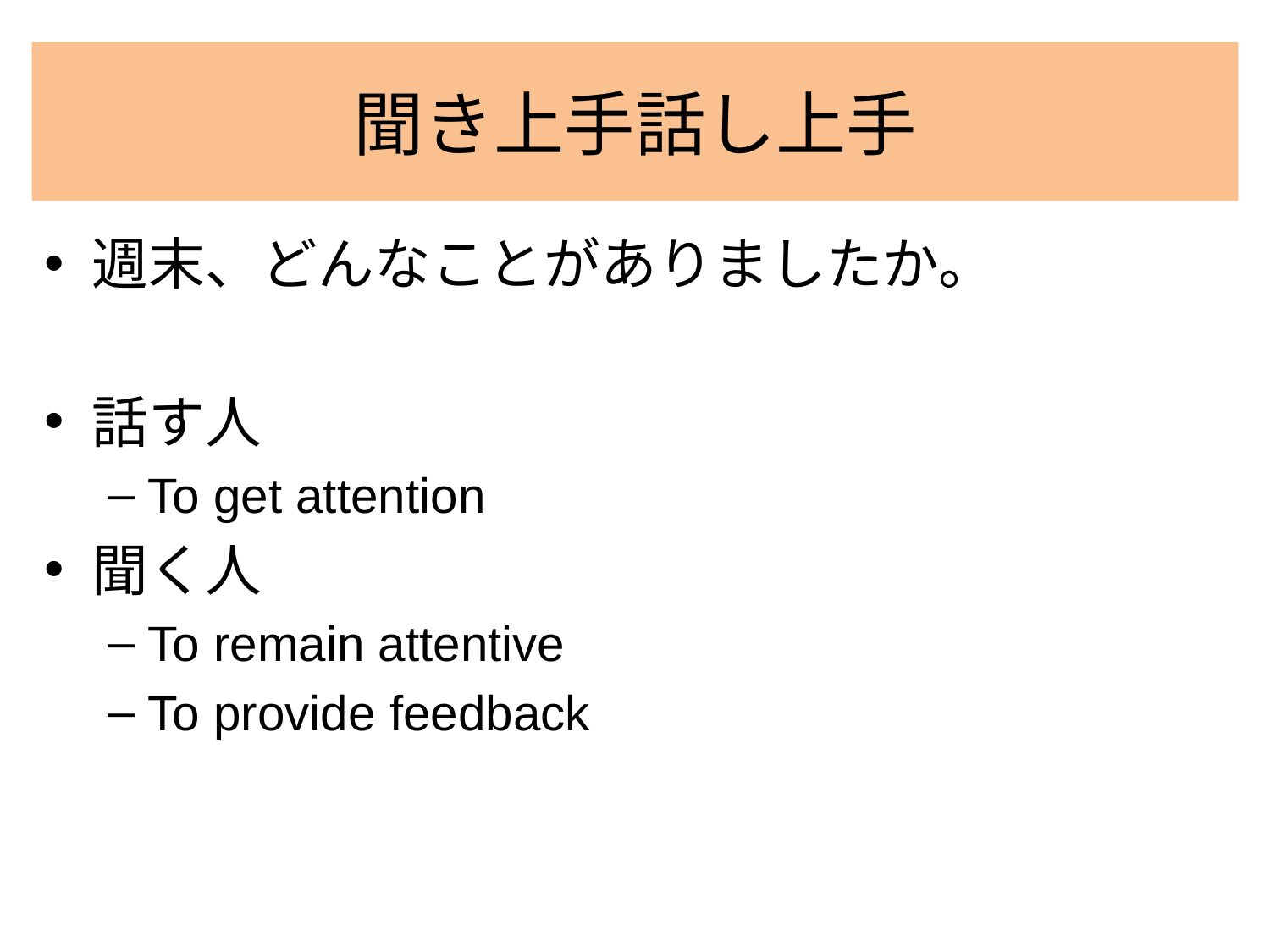

# 聞き上手話し上手
週末、どんなことがありましたか。

話す人
To get attention
聞く人
To remain attentive
To provide feedback